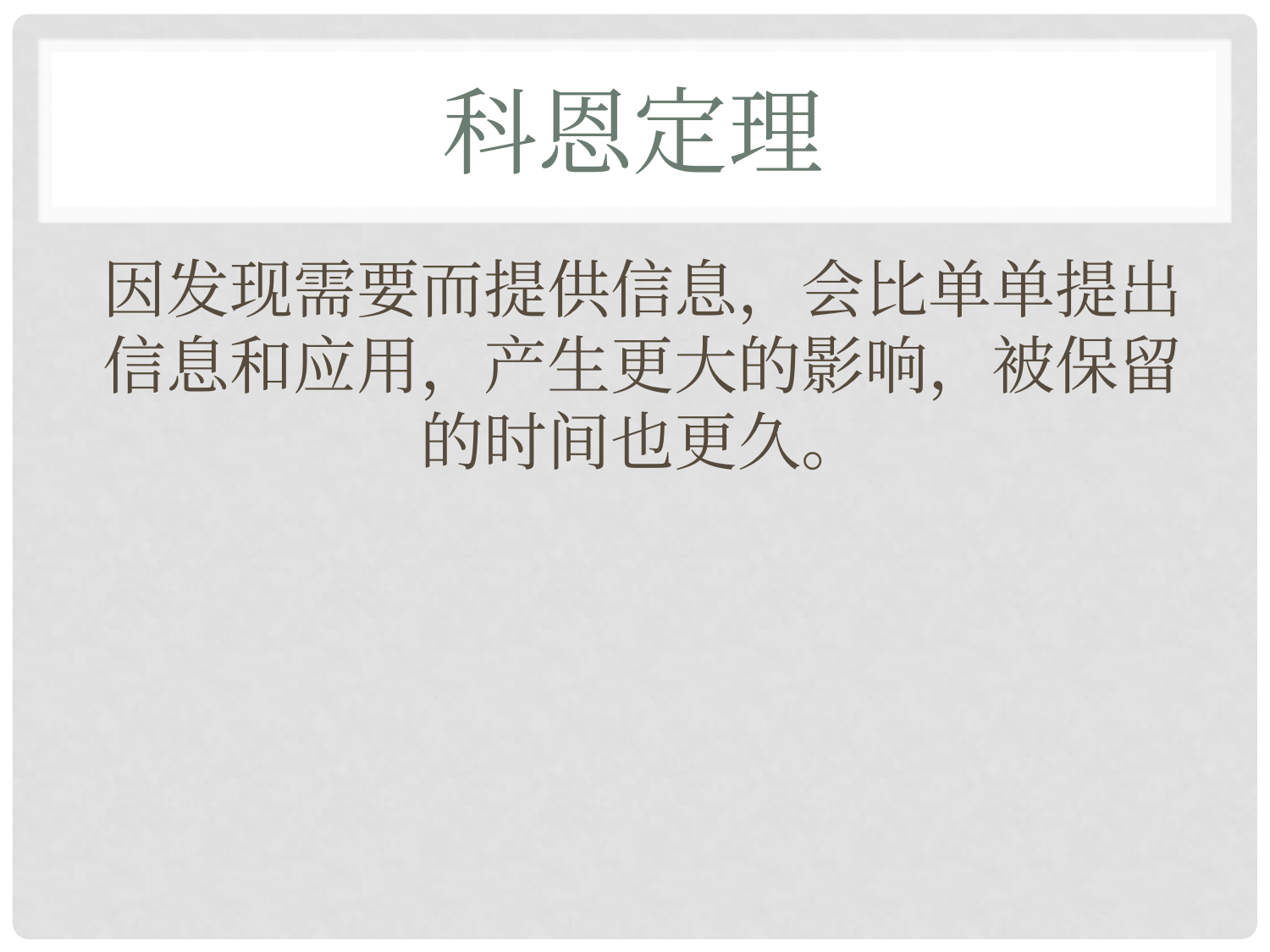

# 科恩定理
因发现需要而提供信息，会比单单提出信息和应用，产生更大的影响，被保留的时间也更久。